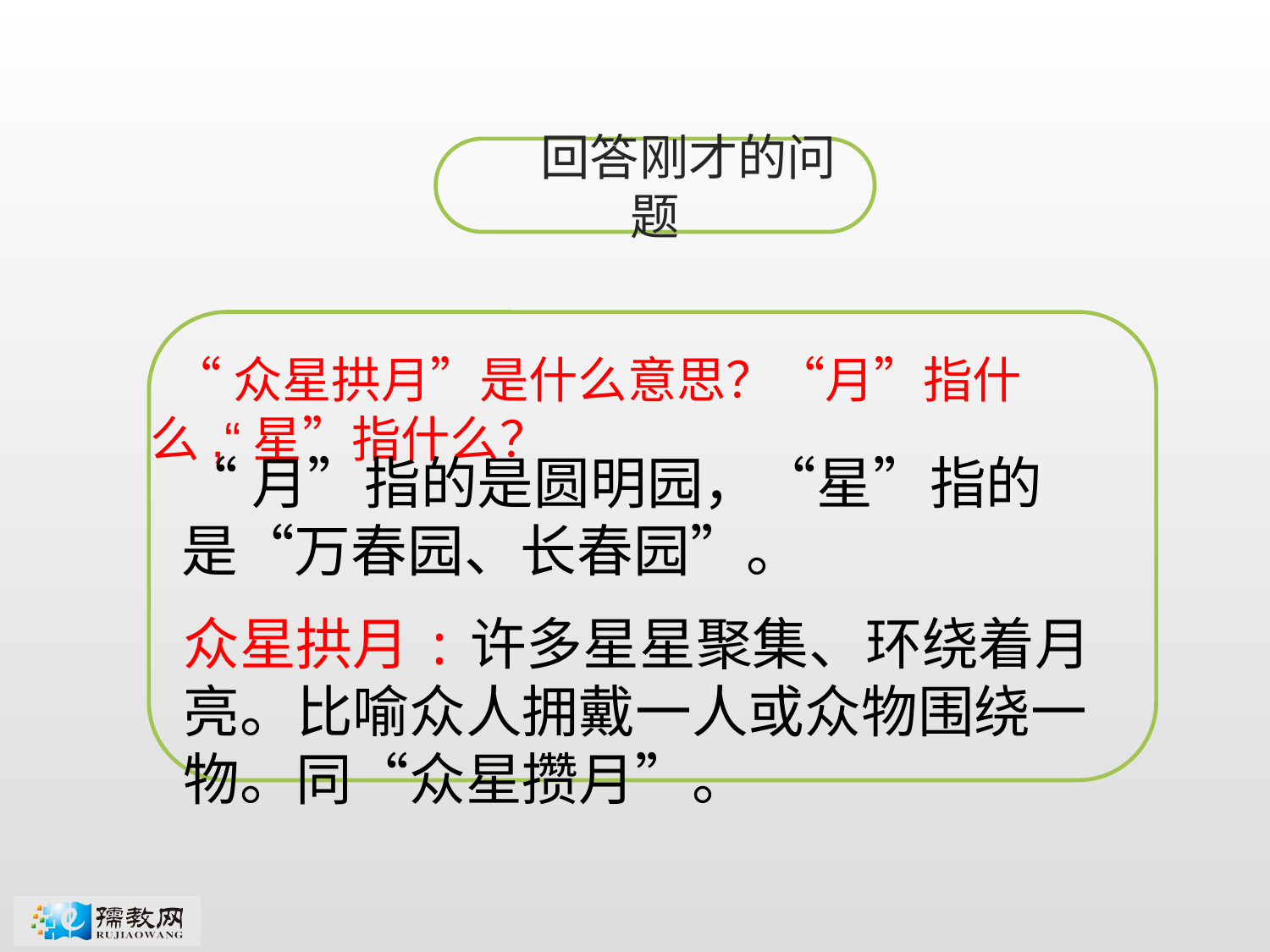

回答刚才的问题

  “众星拱月”是什么意思？“月”指什么,“星”指什么？
“月”指的是圆明园，“星”指的是“万春园、长春园”。
众星拱月:许多星星聚集、环绕着月亮。比喻众人拥戴一人或众物围绕一物。同“众星攒月”。